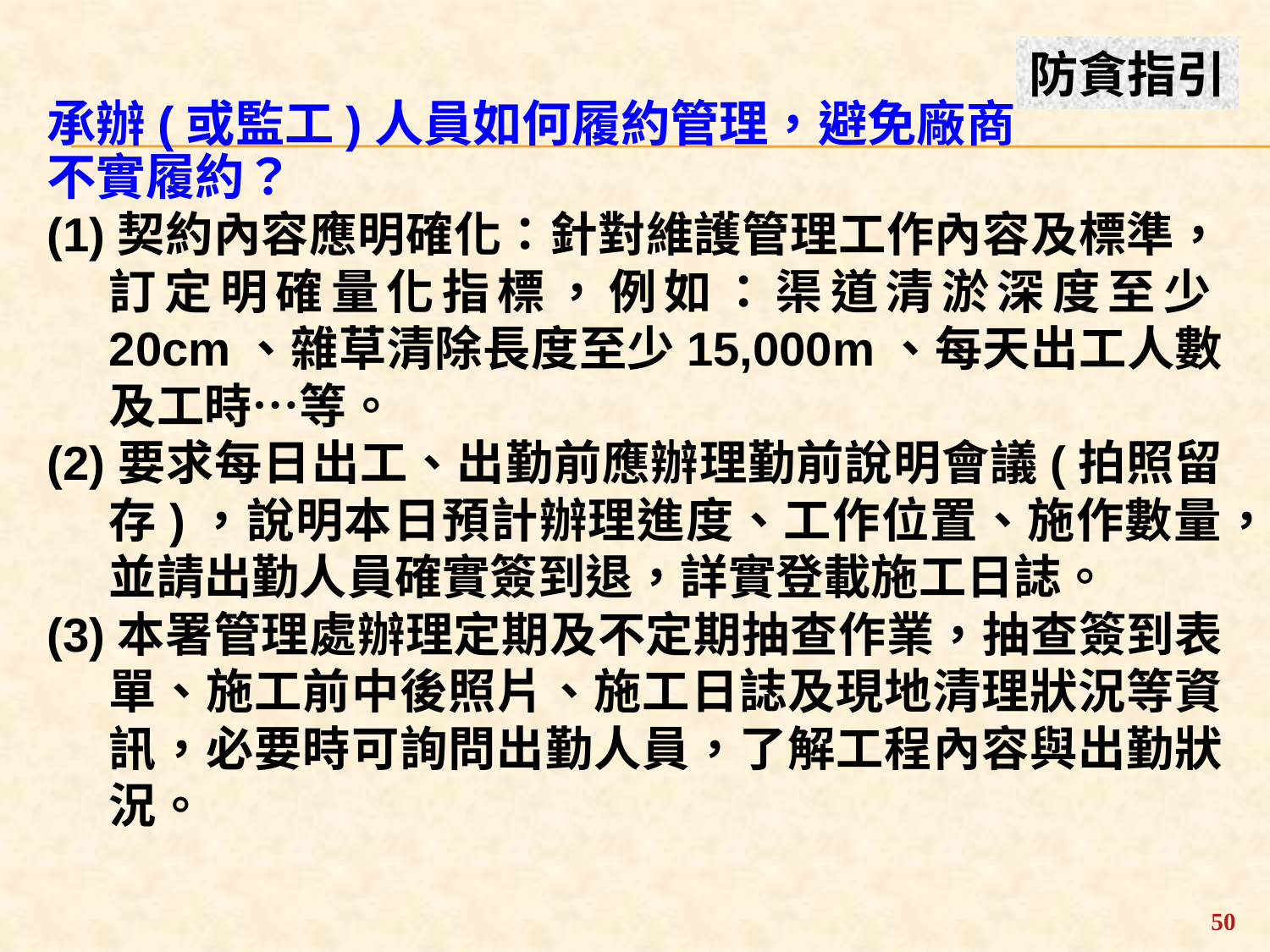

防貪指引
承辦(或監工)人員如何履約管理，避免廠商
不實履約？
(1)契約內容應明確化：針對維護管理工作內容及標準，訂定明確量化指標，例如：渠道清淤深度至少20cm、雜草清除長度至少15,000m、每天出工人數及工時…等。
(2)要求每日出工、出勤前應辦理勤前說明會議(拍照留存)，說明本日預計辦理進度、工作位置、施作數量，並請出勤人員確實簽到退，詳實登載施工日誌。
(3)本署管理處辦理定期及不定期抽查作業，抽查簽到表單、施工前中後照片、施工日誌及現地清理狀況等資訊，必要時可詢問出勤人員，了解工程內容與出勤狀況。
50